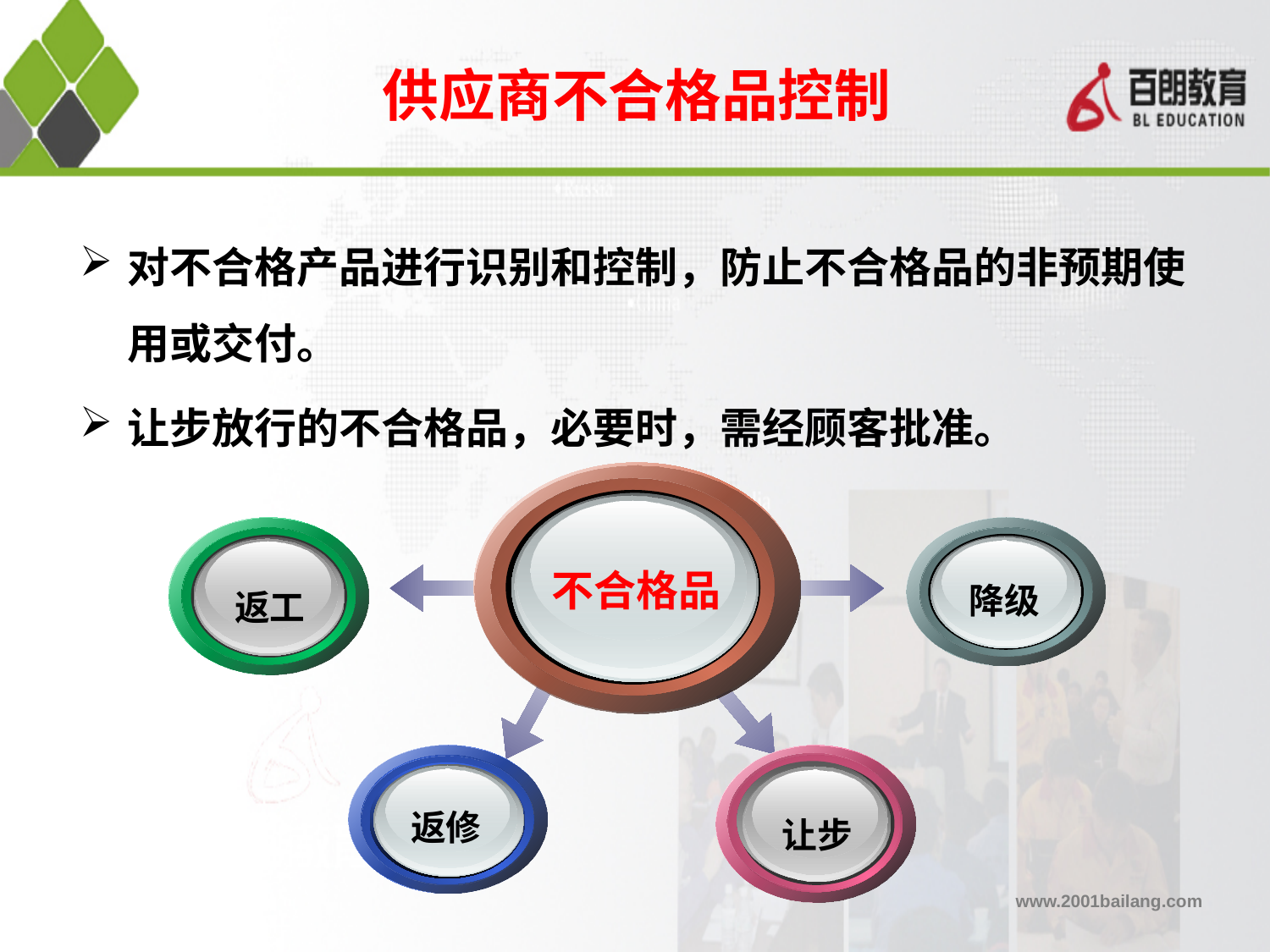

# 供应商不合格品控制
对不合格产品进行识别和控制，防止不合格品的非预期使用或交付。
让步放行的不合格品，必要时，需经顾客批准。

不合格品

返工

降级

返修

让步